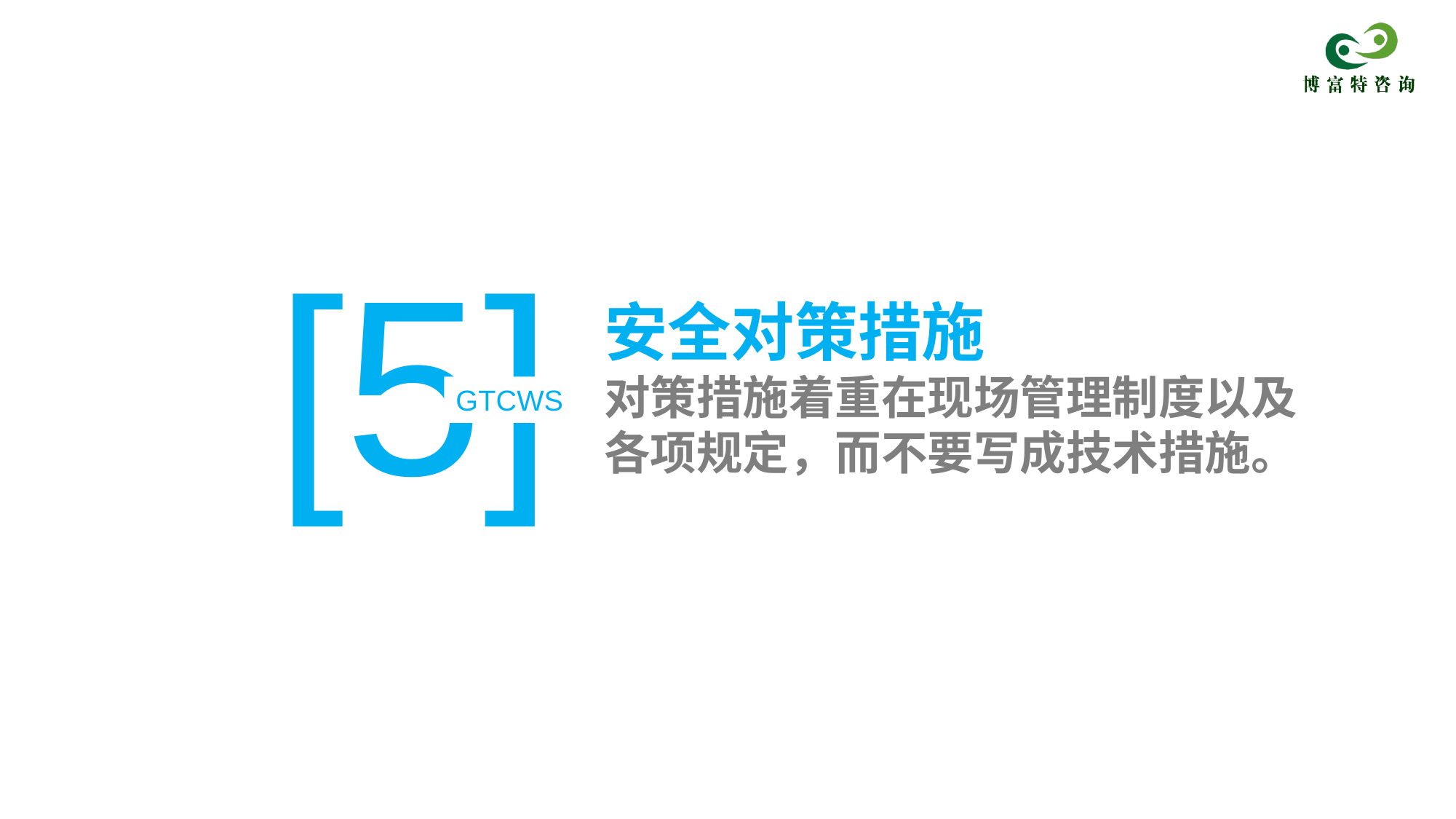

[5]
安全对策措施
对策措施着重在现场管理制度以及
各项规定，而不要写成技术措施。
GTCWS